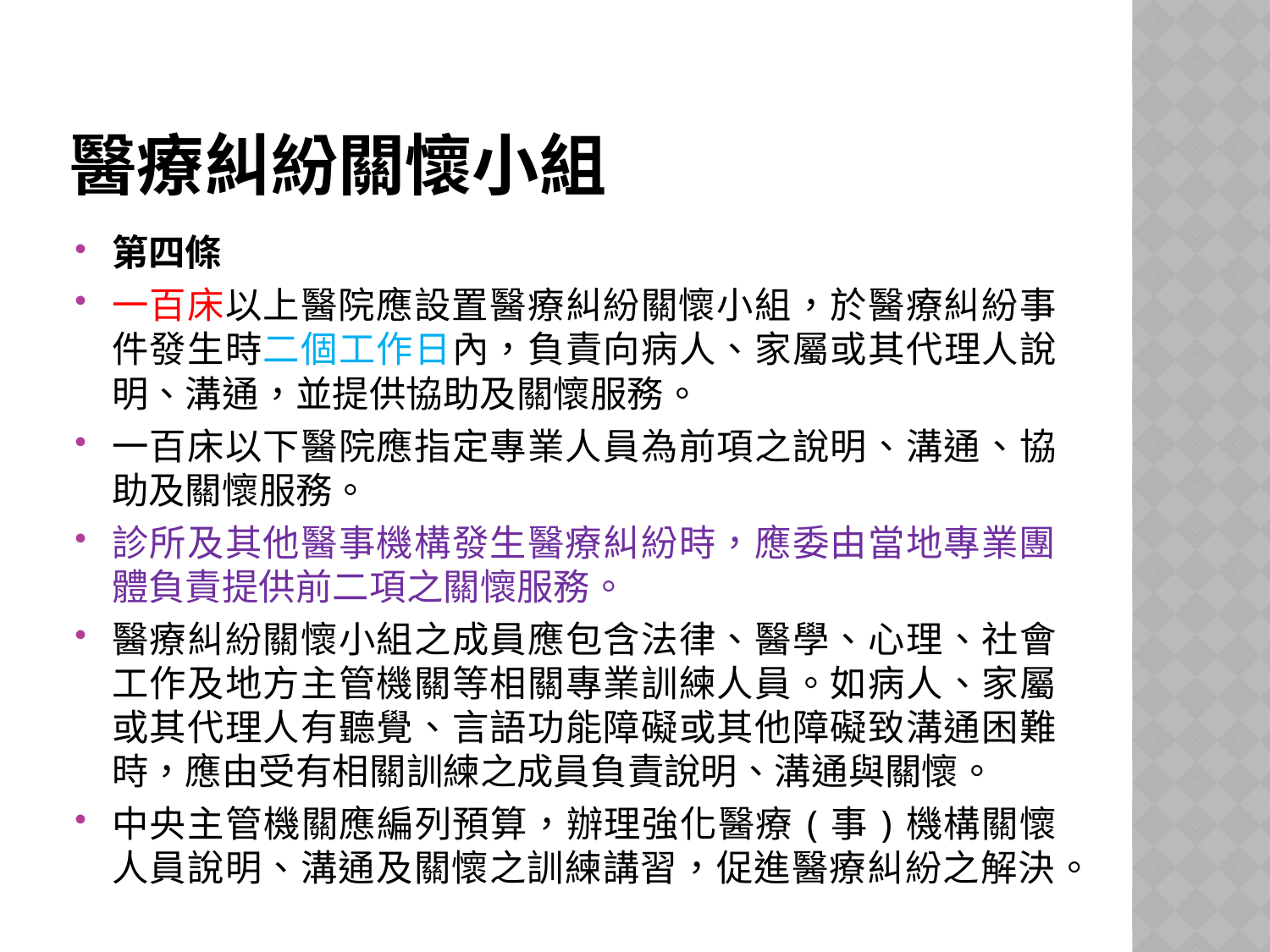

# 醫療糾紛關懷小組
第四條
一百床以上醫院應設置醫療糾紛關懷小組，於醫療糾紛事件發生時二個工作日內，負責向病人、家屬或其代理人說明、溝通，並提供協助及關懷服務。
一百床以下醫院應指定專業人員為前項之說明、溝通、協助及關懷服務。
診所及其他醫事機構發生醫療糾紛時，應委由當地專業團體負責提供前二項之關懷服務。
醫療糾紛關懷小組之成員應包含法律、醫學、心理、社會工作及地方主管機關等相關專業訓練人員。如病人、家屬或其代理人有聽覺、言語功能障礙或其他障礙致溝通困難時，應由受有相關訓練之成員負責說明、溝通與關懷。
中央主管機關應編列預算，辦理強化醫療(事)機構關懷人員說明、溝通及關懷之訓練講習，促進醫療糾紛之解決。